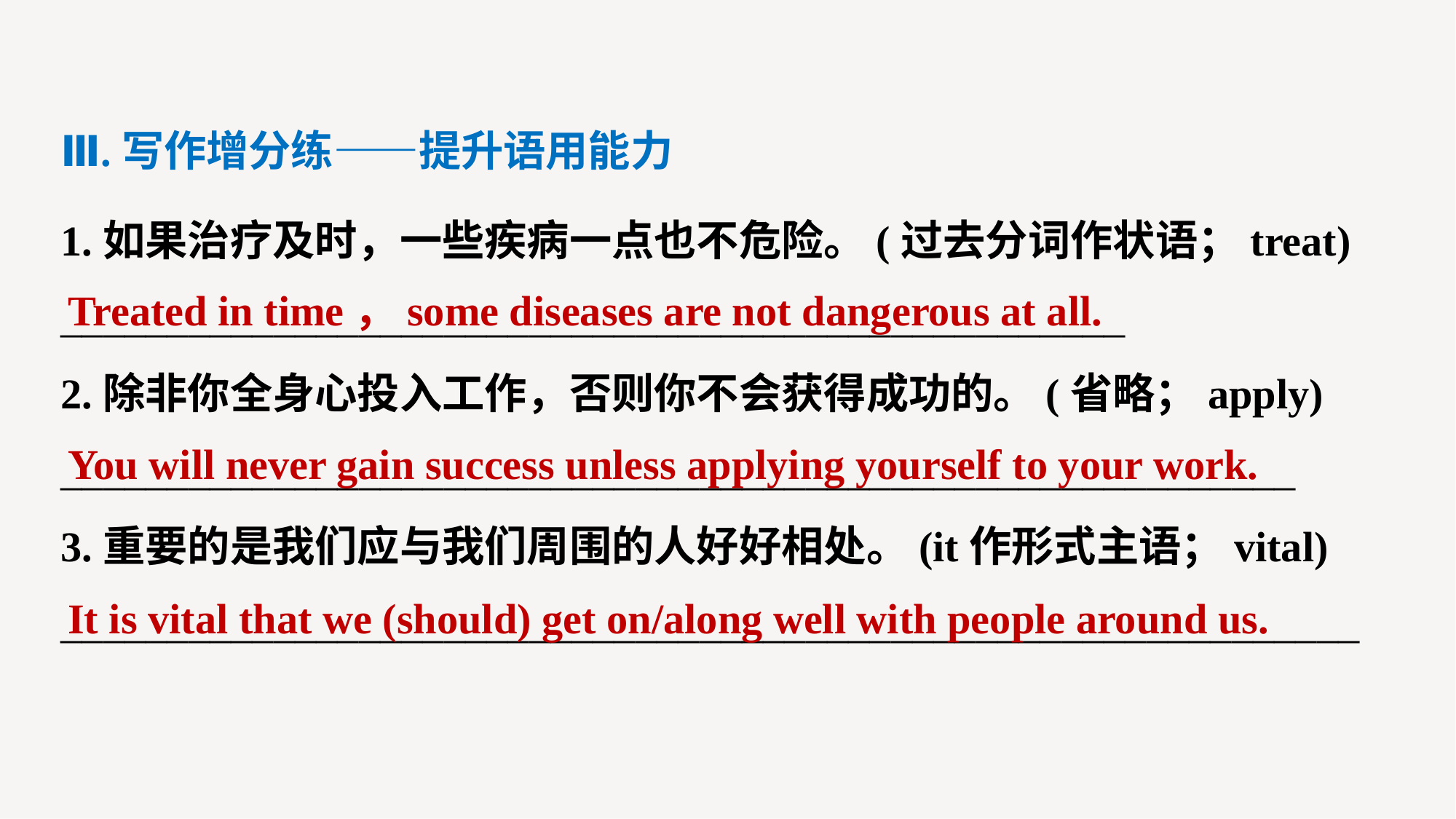

Ⅲ.写作增分练——提升语用能力
1.如果治疗及时，一些疾病一点也不危险。(过去分词作状语；treat)
__________________________________________________
2.除非你全身心投入工作，否则你不会获得成功的。(省略；apply)
__________________________________________________________
3.重要的是我们应与我们周围的人好好相处。(it作形式主语；vital)
_____________________________________________________________
Treated in time，some diseases are not dangerous at all.
You will never gain success unless applying yourself to your work.
It is vital that we (should) get on/along well with people around us.